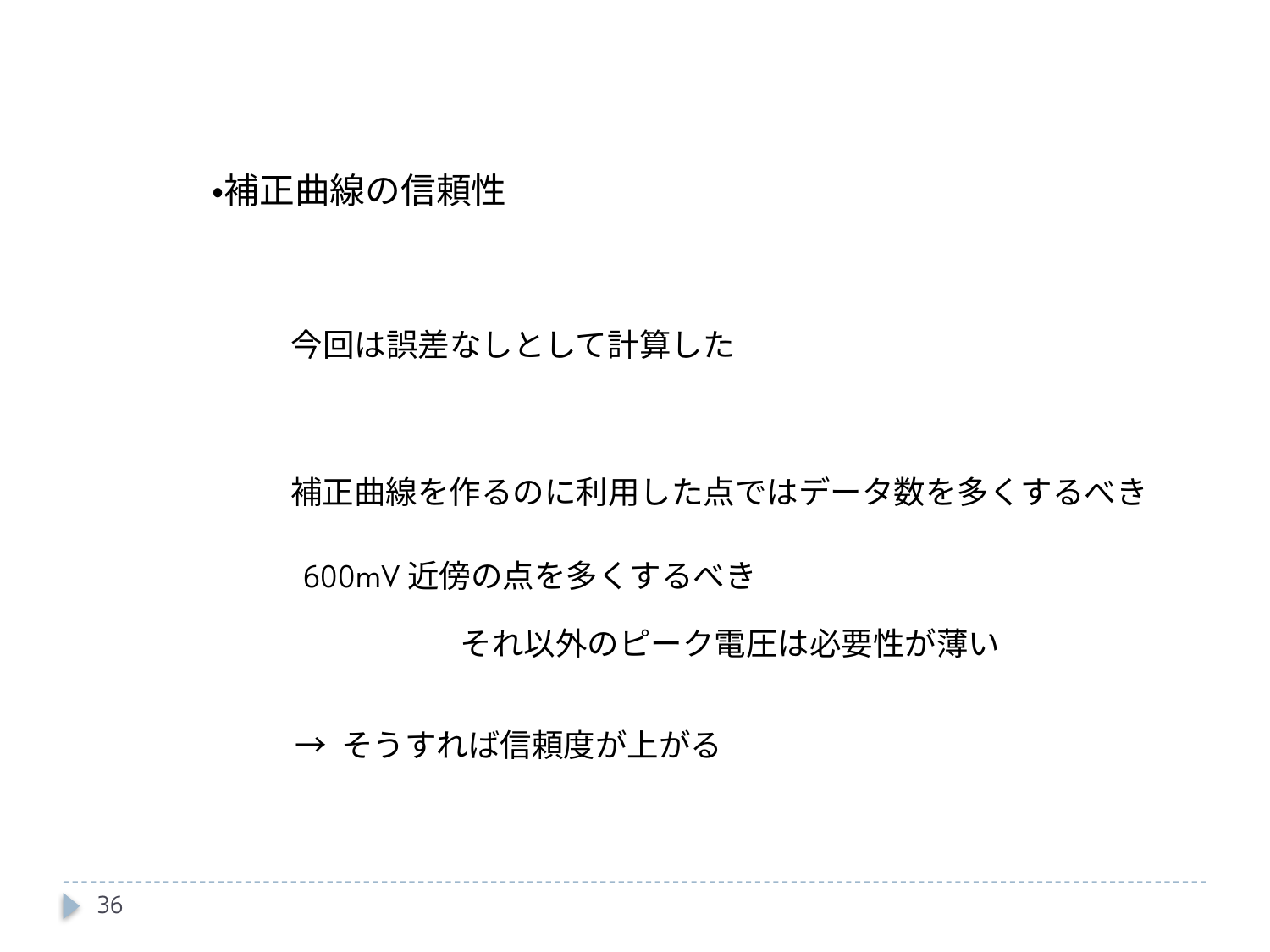

・補正曲線の信頼性
今回は誤差なしとして計算した
補正曲線を作るのに利用した点ではデータ数を多くするべき
600mV近傍の点を多くするべき
それ以外のピーク電圧は必要性が薄い
→ そうすれば信頼度が上がる
36